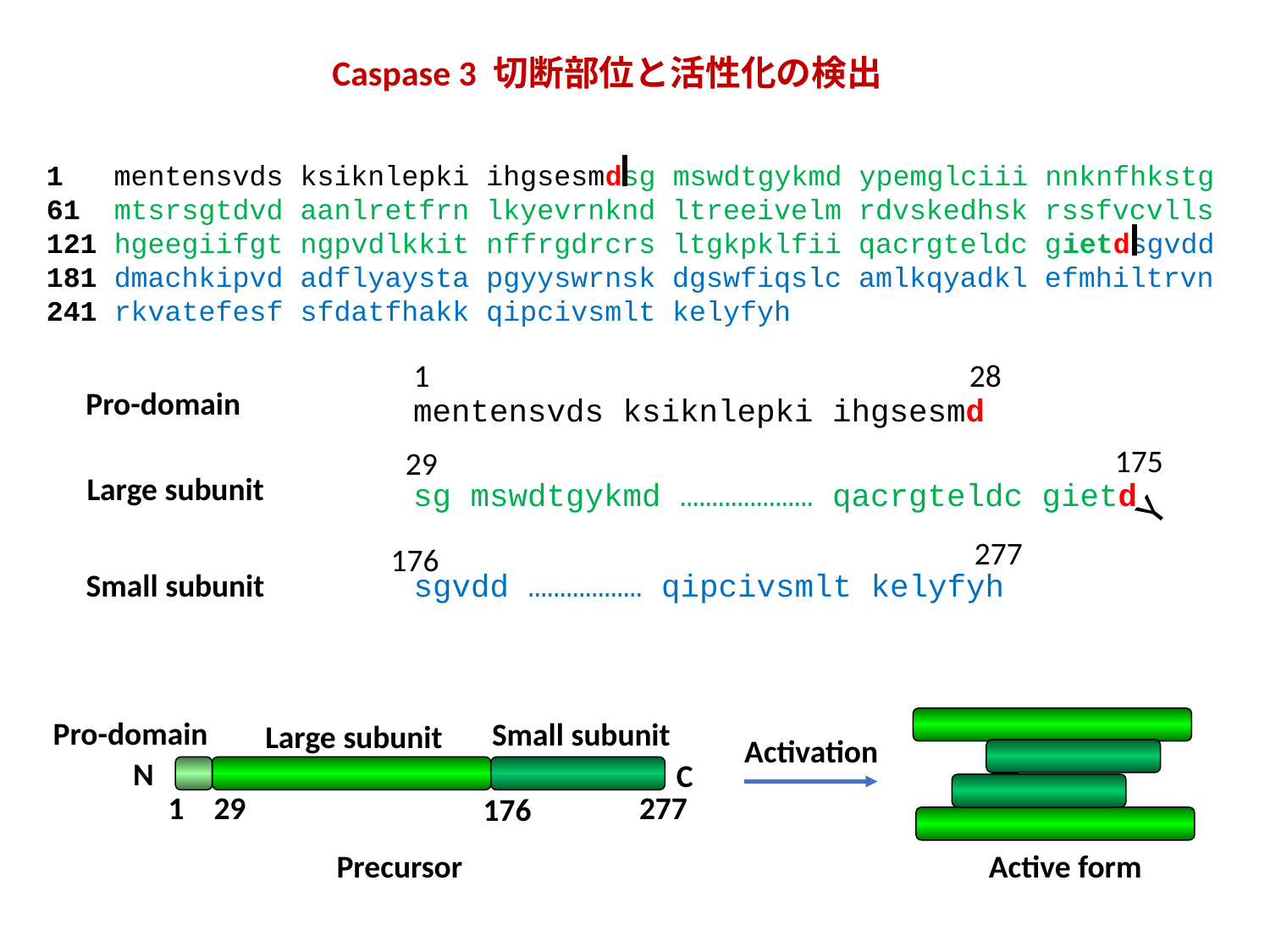

Caspase 3 切断部位と活性化の検出
1   mentensvds ksiknlepki ihgsesmdsg mswdtgykmd ypemglciii nnknfhkstg 61  mtsrsgtdvd aanlretfrn lkyevrnknd ltreeivelm rdvskedhsk rssfvcvlls 121 hgeegiifgt ngpvdlkkit nffrgdrcrs ltgkpklfii qacrgteldc gietdsgvdd 181 dmachkipvd adflyaysta pgyyswrnsk dgswfiqslc amlkqyadkl efmhiltrvn 241 rkvatefesf sfdatfhakk qipcivsmlt kelyfyh
1
28
Pro-domain
mentensvds ksiknlepki ihgsesmd
175
29
Large subunit
sg mswdtgykmd ………………… qacrgteldc gietd
Y
277
176
Small subunit
sgvdd ……………… qipcivsmlt kelyfyh
Pro-domain
Small subunit

Large subunit
Activation

N
C

1
29
277
176

Precursor
Active form